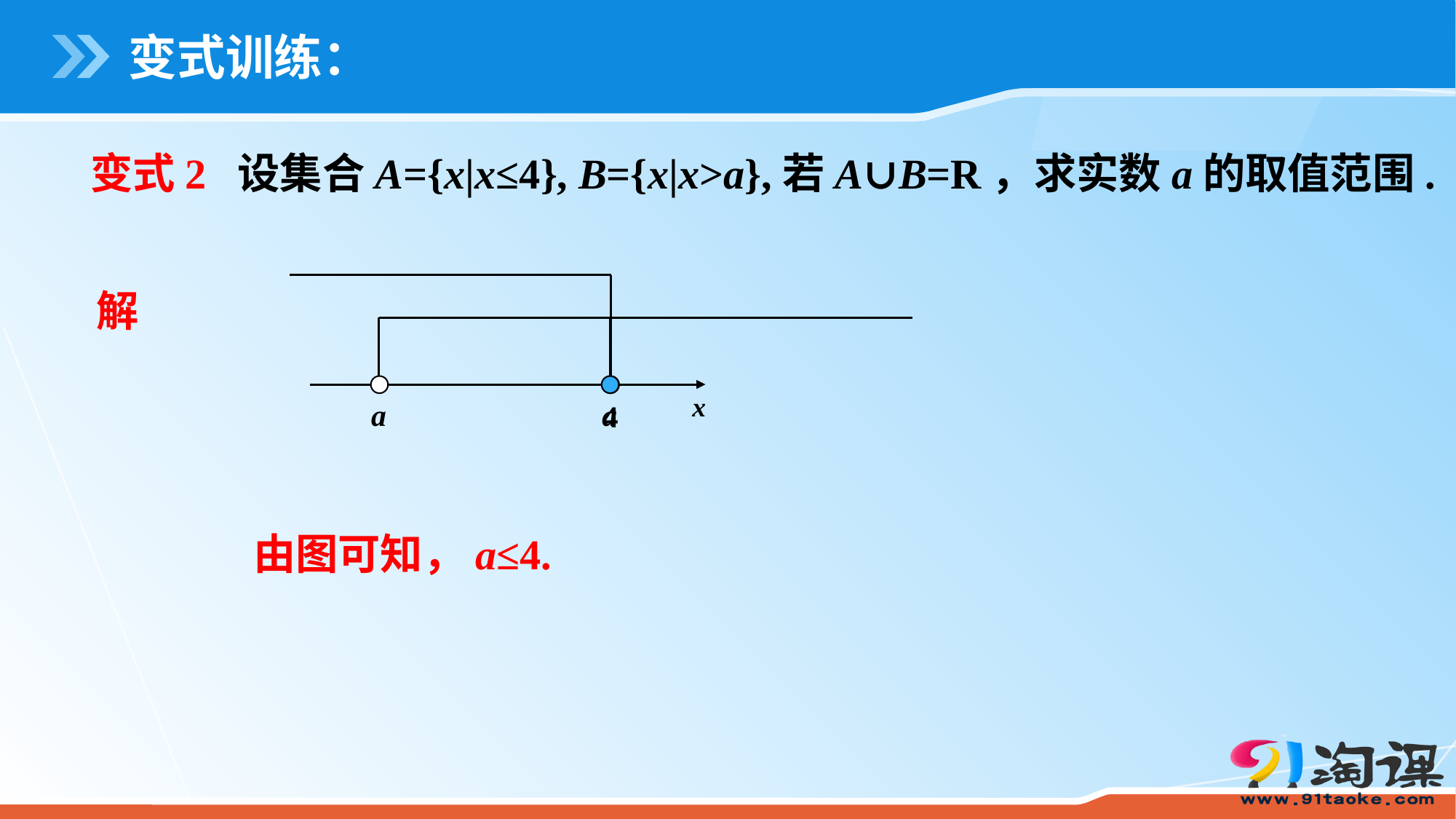

# 变式训练：
变式2  设集合A={x|x≤4}, B={x|x>a},若A∪B=R，求实数a的取值范围.
解

a

a

x
4
由图可知，a≤4.